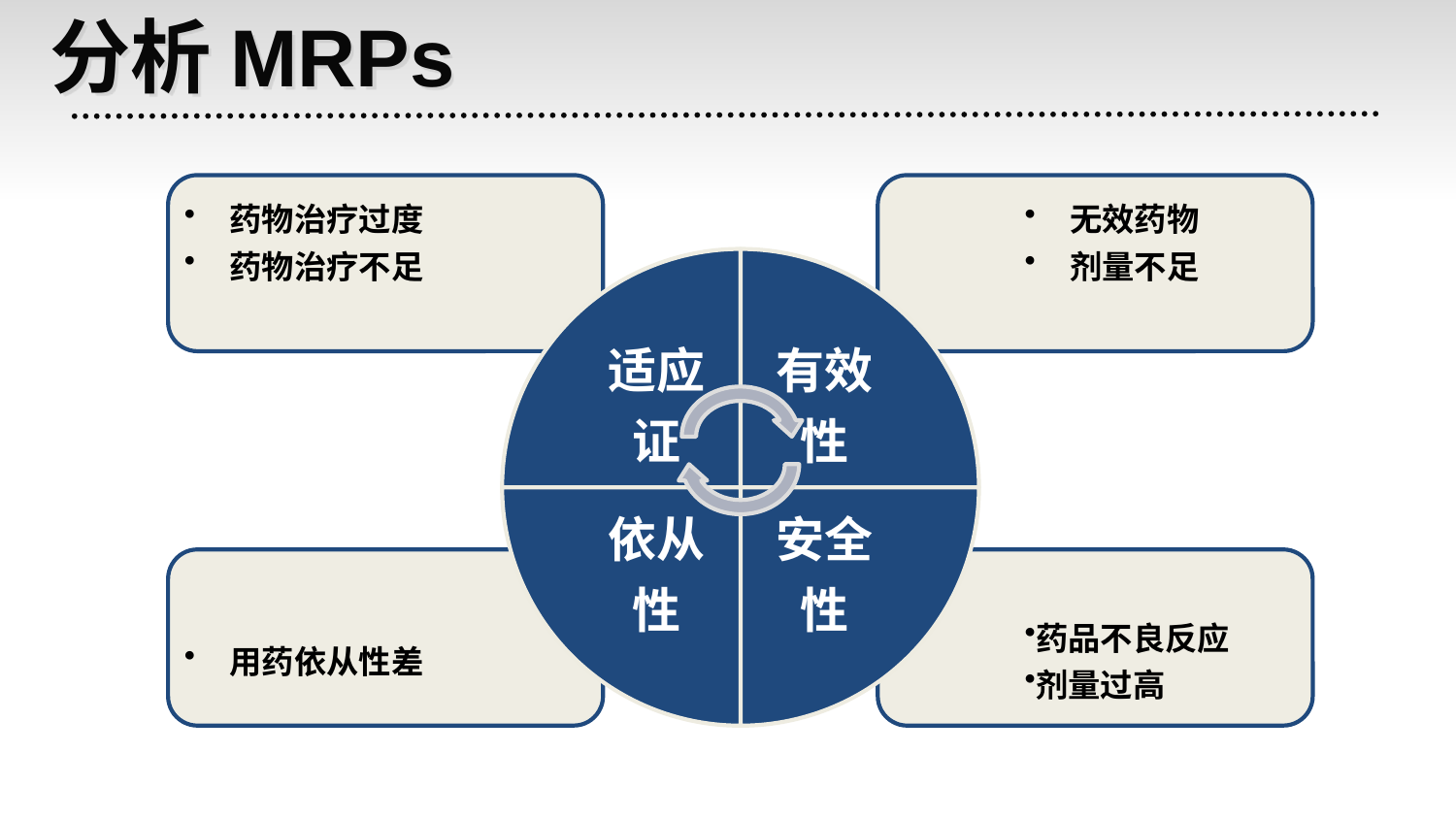

# 分析MRPs
适应证
有效性
无效药物
安全性
药品不良反应
依从性
用药依从性差
药物治疗不足
剂量不足
剂量过高
药物治疗过度